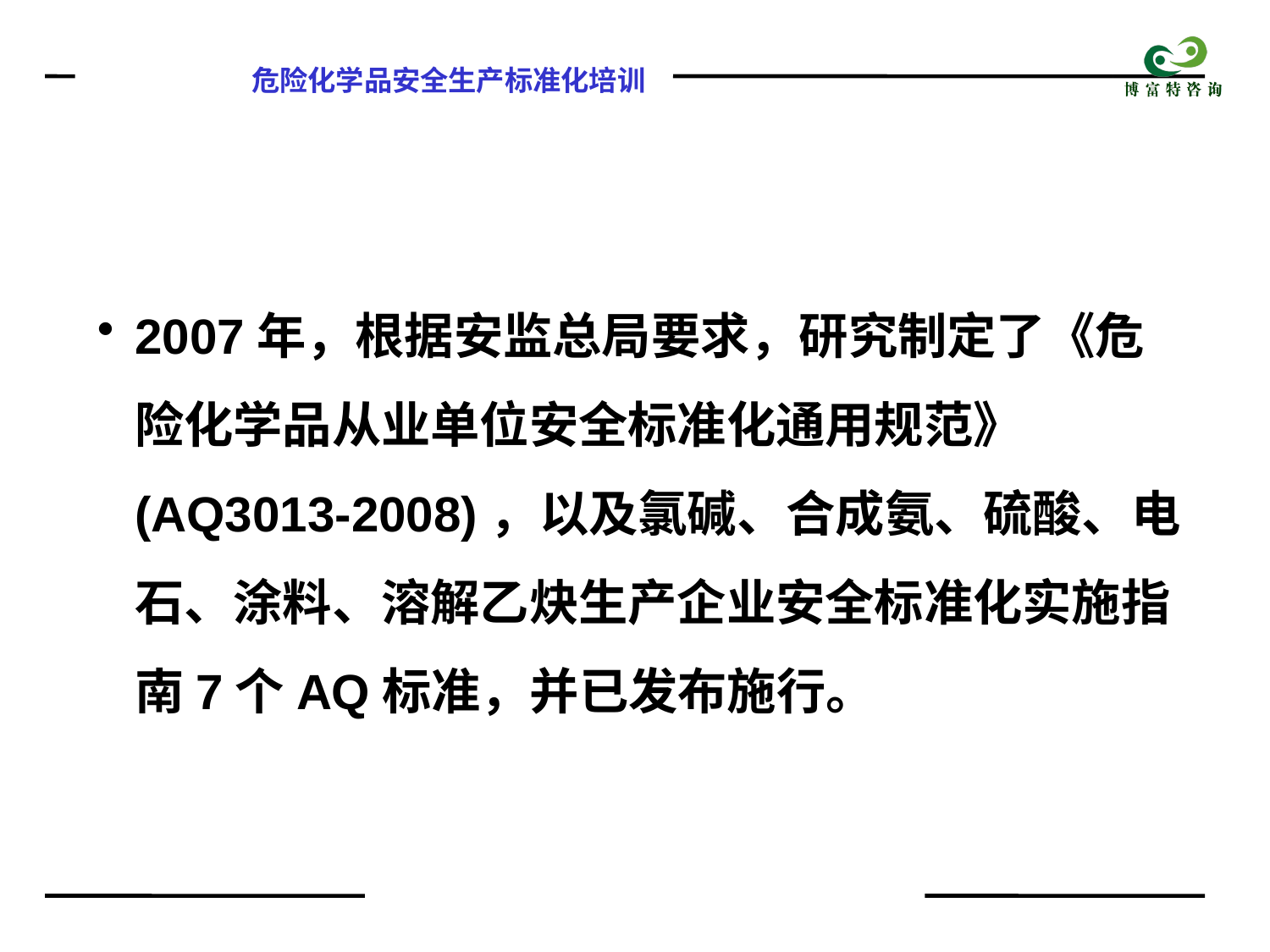

2007年，根据安监总局要求，研究制定了《危险化学品从业单位安全标准化通用规范》(AQ3013-2008)，以及氯碱、合成氨、硫酸、电石、涂料、溶解乙炔生产企业安全标准化实施指南7个AQ标准，并已发布施行。